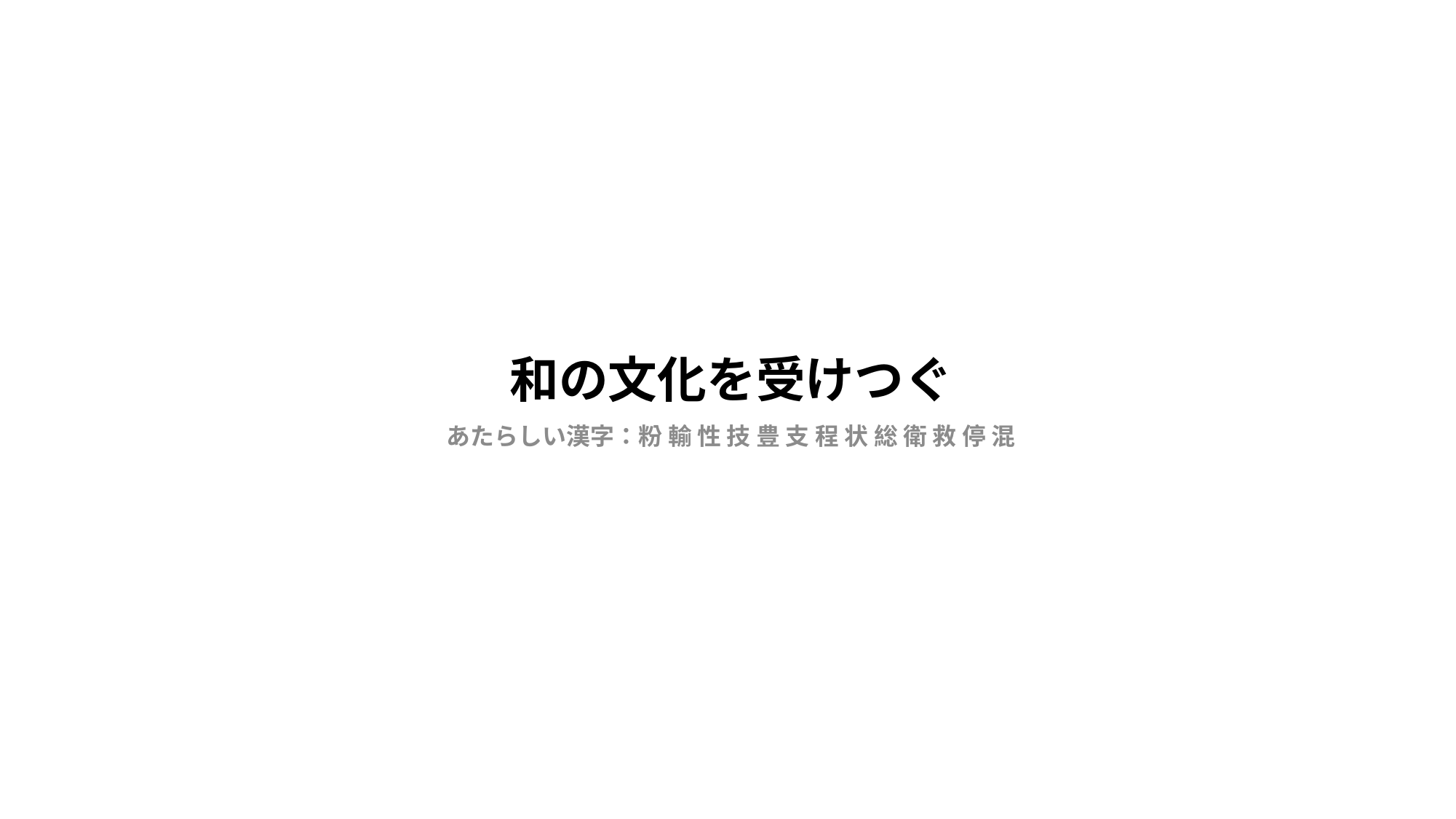

# 和の文化を受けつぐ
あたらしい漢字：粉 輸 性 技 豊 支 程 状 総 衛 救 停 混